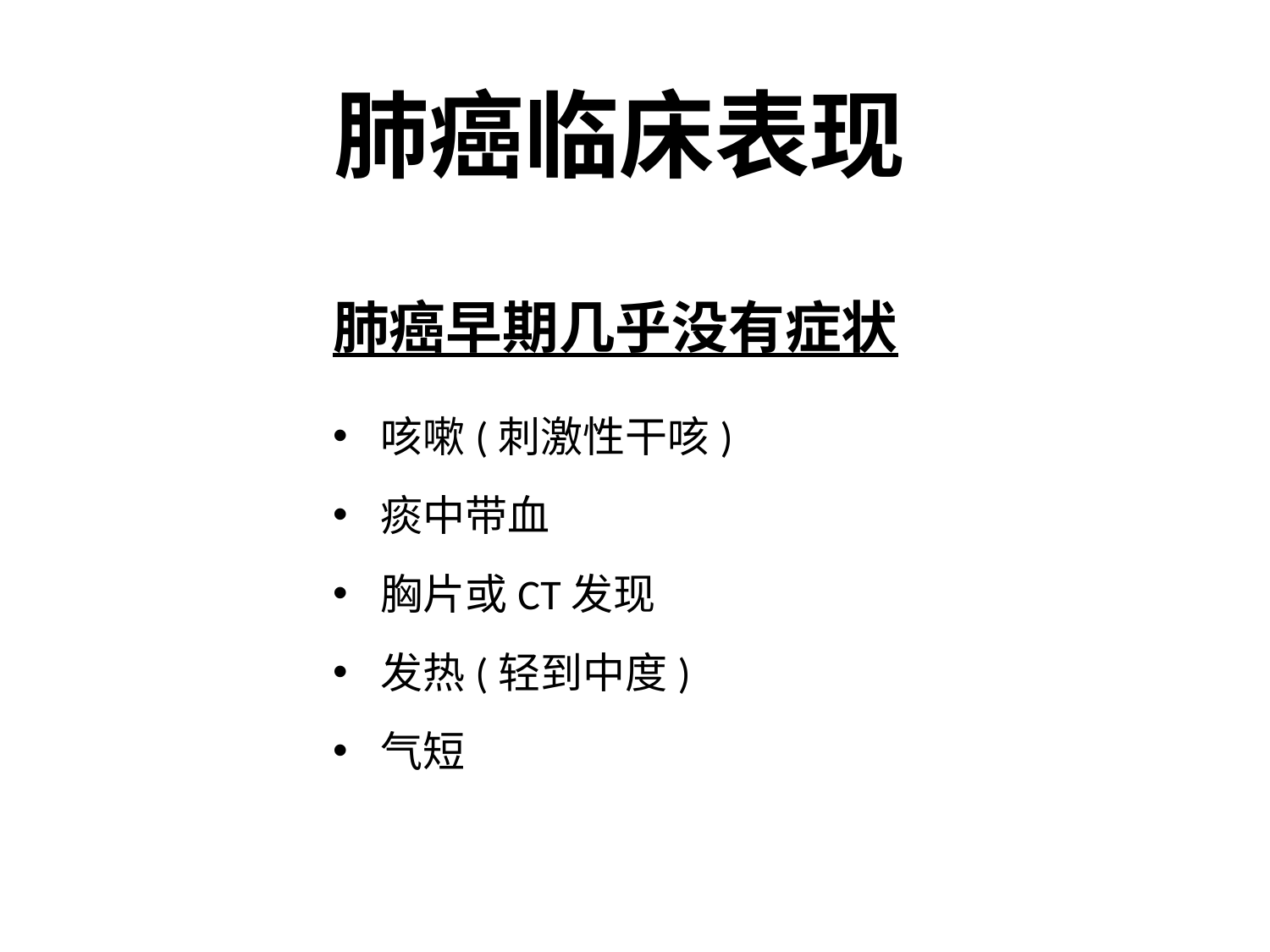

# 肺癌临床表现
肺癌早期几乎没有症状
咳嗽(刺激性干咳)
痰中带血
胸片或CT发现
发热(轻到中度)
气短
34